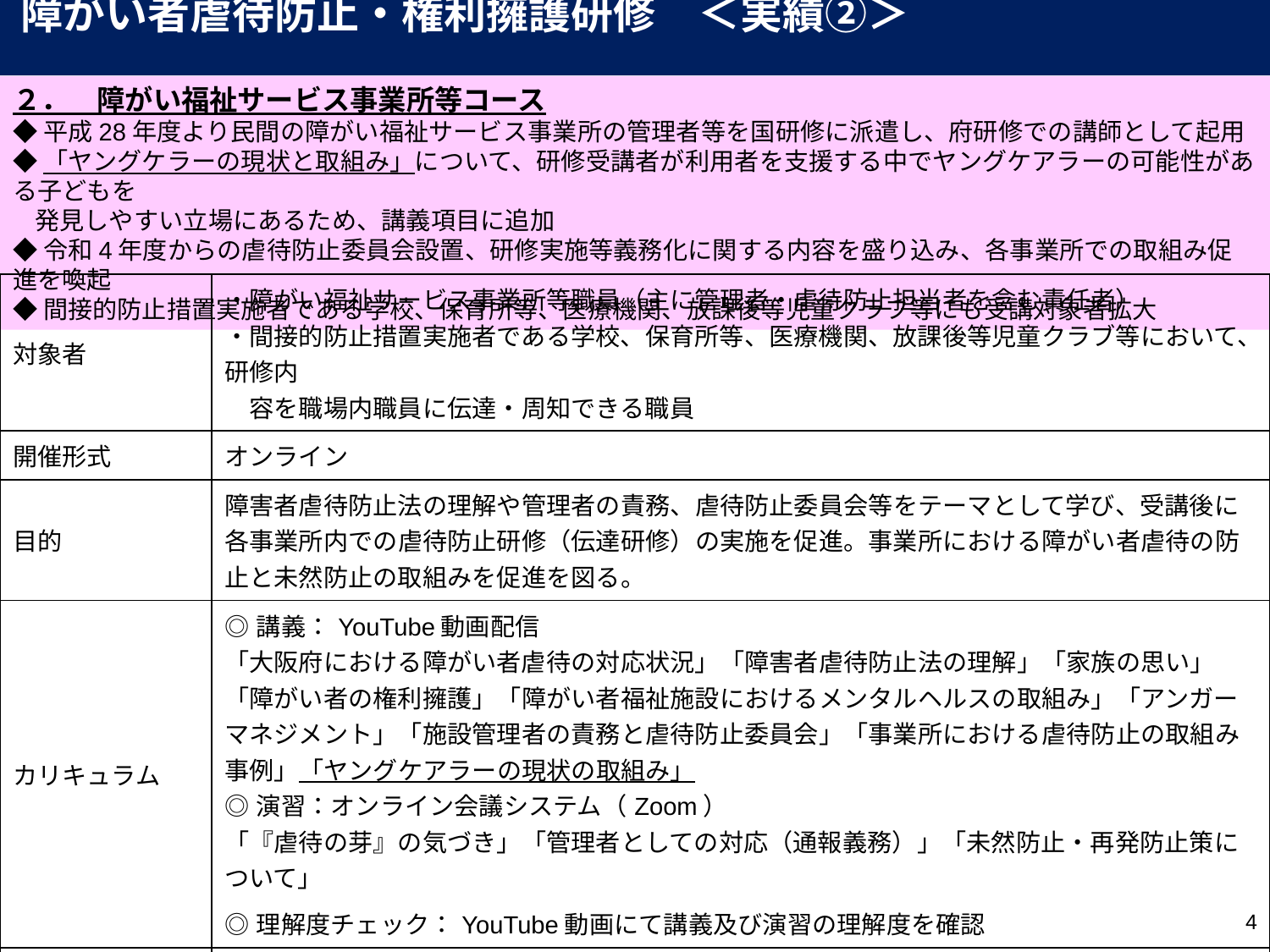

障がい者虐待防止・権利擁護研修　＜実績②＞

２．　障がい福祉サービス事業所等コース
◆平成28年度より民間の障がい福祉サービス事業所の管理者等を国研修に派遣し、府研修での講師として起用
◆「ヤングケラーの現状と取組み」について、研修受講者が利用者を支援する中でヤングケアラーの可能性がある子どもを
   発見しやすい立場にあるため、講義項目に追加
◆令和4年度からの虐待防止委員会設置、研修実施等義務化に関する内容を盛り込み、各事業所での取組み促進を喚起
◆間接的防止措置実施者である学校、保育所等、医療機関、放課後等児童クラブ等にも受講対象者拡大
| 対象者 | ・障がい福祉サービス事業所等職員（主に管理者・虐待防止担当者を含む責任者） ・間接的防止措置実施者である学校、保育所等、医療機関、放課後等児童クラブ等において、研修内 　容を職場内職員に伝達・周知できる職員 |
| --- | --- |
| 開催形式 | オンライン |
| 目的 | 障害者虐待防止法の理解や管理者の責務、虐待防止委員会等をテーマとして学び、受講後に各事業所内での虐待防止研修（伝達研修）の実施を促進。事業所における障がい者虐待の防止と未然防止の取組みを促進を図る。 |
| カリキュラム | ◎講義：YouTube動画配信 「大阪府における障がい者虐待の対応状況」「障害者虐待防止法の理解」「家族の思い」「障がい者の権利擁護」「障がい者福祉施設におけるメンタルヘルスの取組み」「アンガーマネジメント」「施設管理者の責務と虐待防止委員会」「事業所における虐待防止の取組み事例」「ヤングケアラーの現状の取組み」 ◎演習：オンライン会議システム（Zoom） 「『虐待の芽』の気づき」「管理者としての対応（通報義務）」「未然防止・再発防止策について」 ◎理解度チェック：YouTube動画にて講義及び演習の理解度を確認 |
| 開催時期 | 動画公開期間：令和４年1１月2８日～令和4年１２月３０日 |
| 過去実績 （受講者数） | 令和2年度：1,326名　　　　　　　　 令和3年度：　　975名　　　　　　　　※令和2年度以降はYouTube動画配信 令和4年度：1,318名　　　　　　　　※受講者数については受講決定通知メール送付者数を計上 |
4